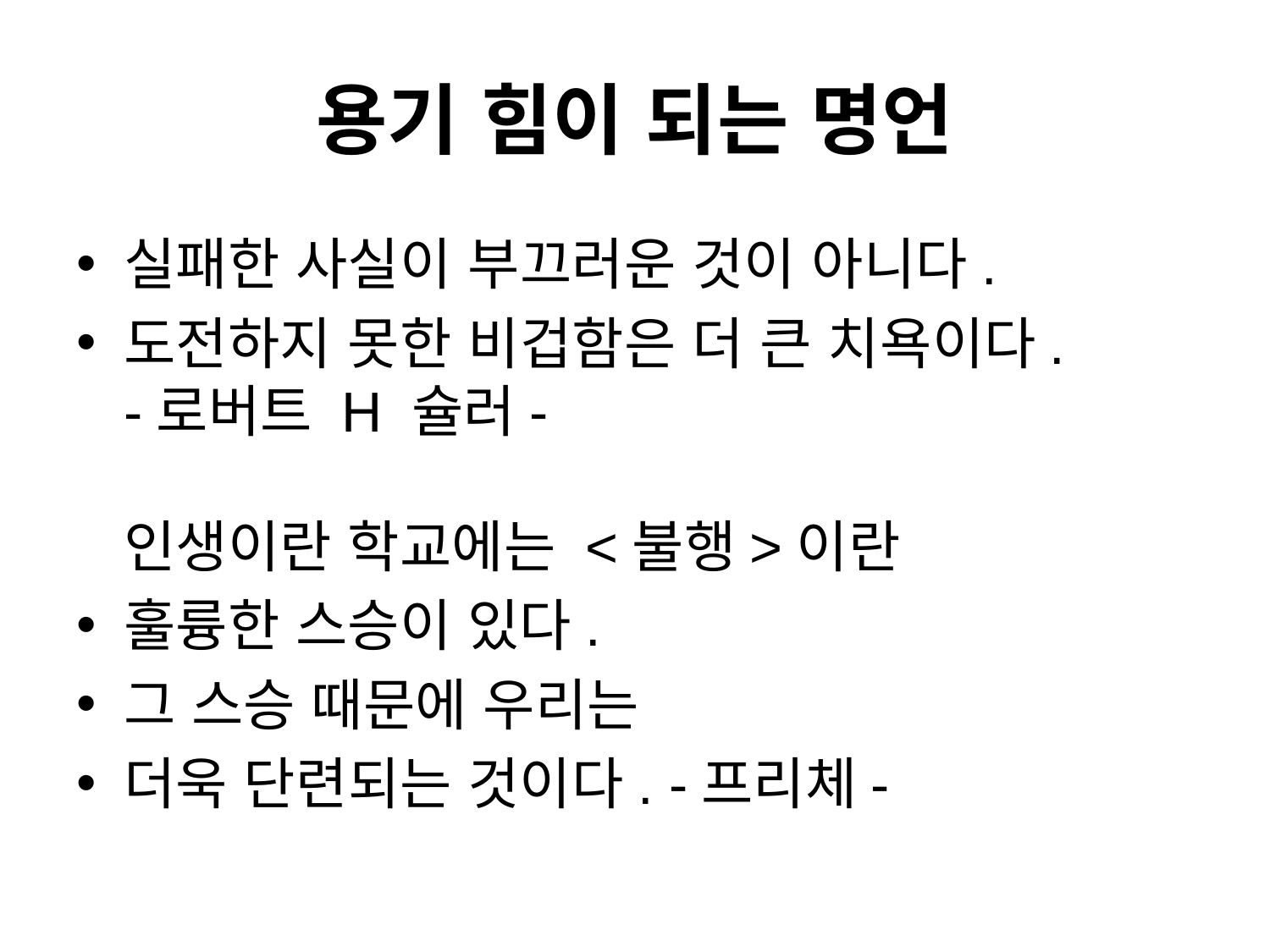

# 용기 힘이 되는 명언
실패한 사실이 부끄러운 것이 아니다.
도전하지 못한 비겁함은 더 큰 치욕이다.
-로버트 H 슐러-
인생이란 학교에는 <불행>이란
훌륭한 스승이 있다.
그 스승 때문에 우리는
더욱 단련되는 것이다. -프리체-